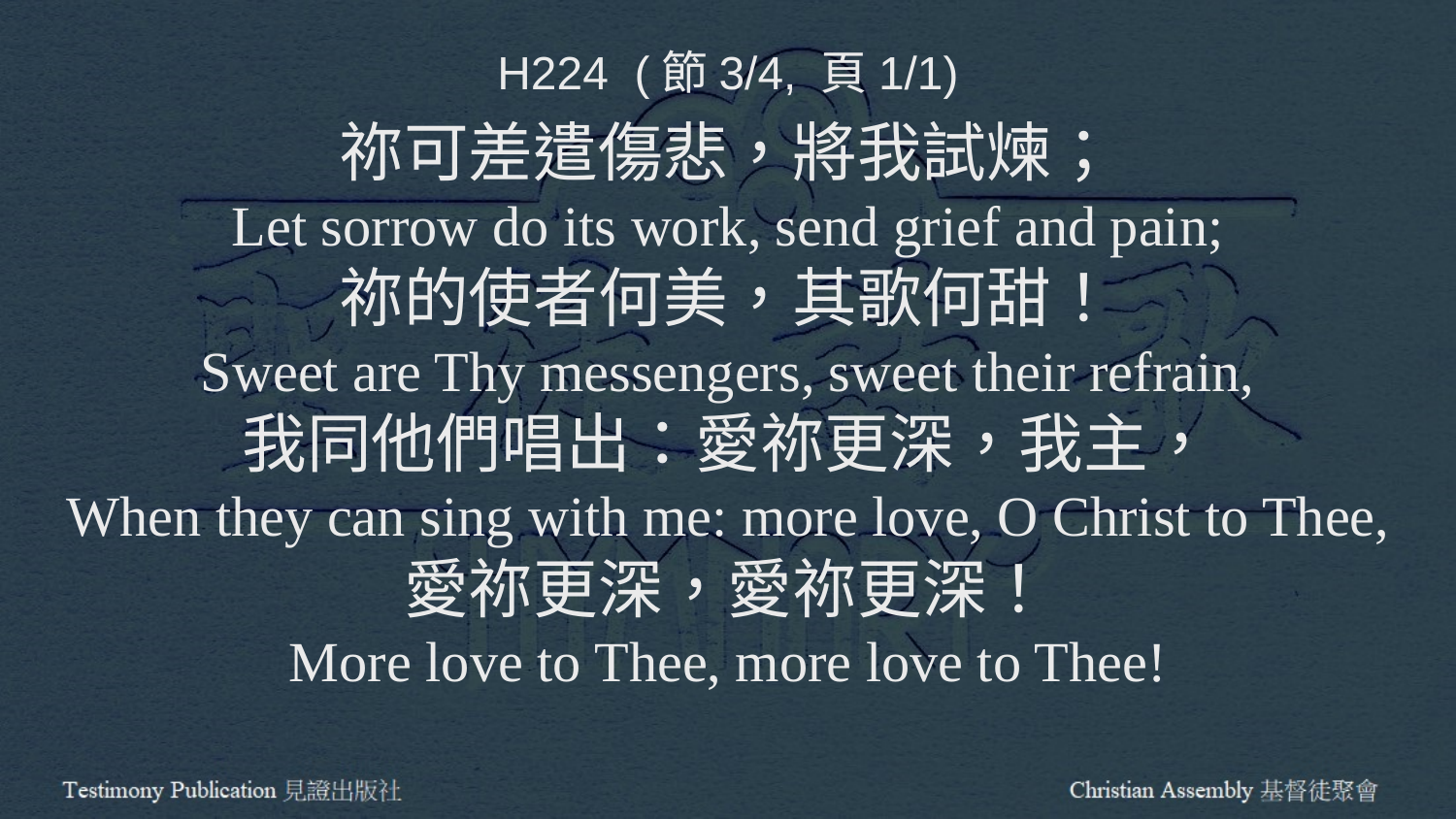

H224  (節3/4, 頁1/1)
祢可差遣傷悲，將我試煉；
Let sorrow do its work, send grief and pain;
祢的使者何美，其歌何甜！
Sweet are Thy messengers, sweet their refrain,
我同他們唱出：愛祢更深，我主，
When they can sing with me: more love, O Christ to Thee,
愛祢更深，愛祢更深！
More love to Thee, more love to Thee!